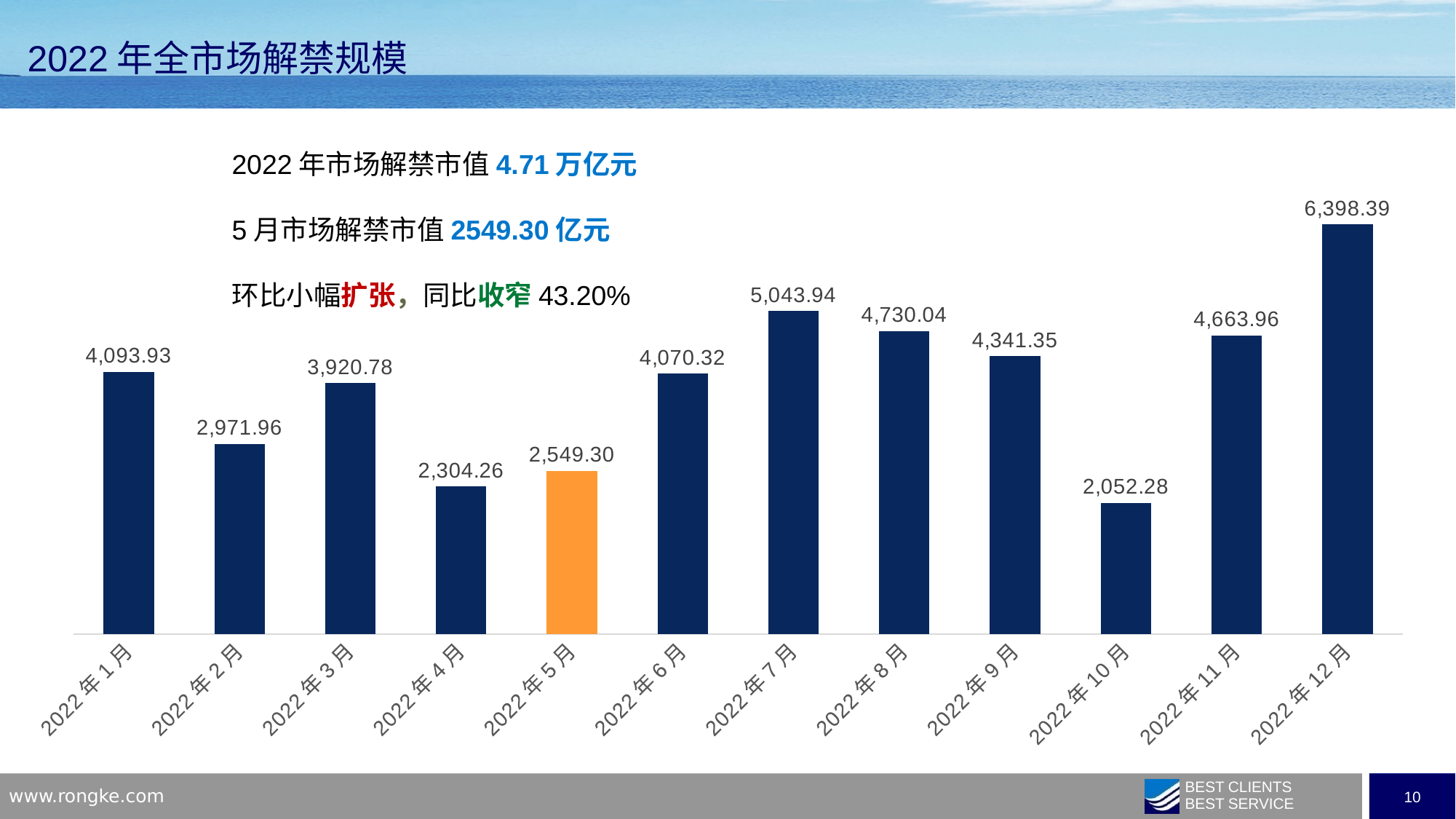

2022年全市场解禁规模

### Chart

| Category | 解禁规模 |
|---|---|
| 44592 | 4093.93 |
| 44620 | 2971.96 |
| 44651 | 3920.78 |
| 44681 | 2304.26 |
| 44712 | 2549.3 |
| 44742 | 4070.32 |
| 44773 | 5043.94 |
| 44804 | 4730.04 |
| 44834 | 4341.35 |
| 44865 | 2052.28 |
| 44895 | 4663.96 |
| 44926 | 6398.39 |
2022年市场解禁市值4.71万亿元
5月市场解禁市值2549.30亿元
环比小幅扩张，同比收窄43.20%